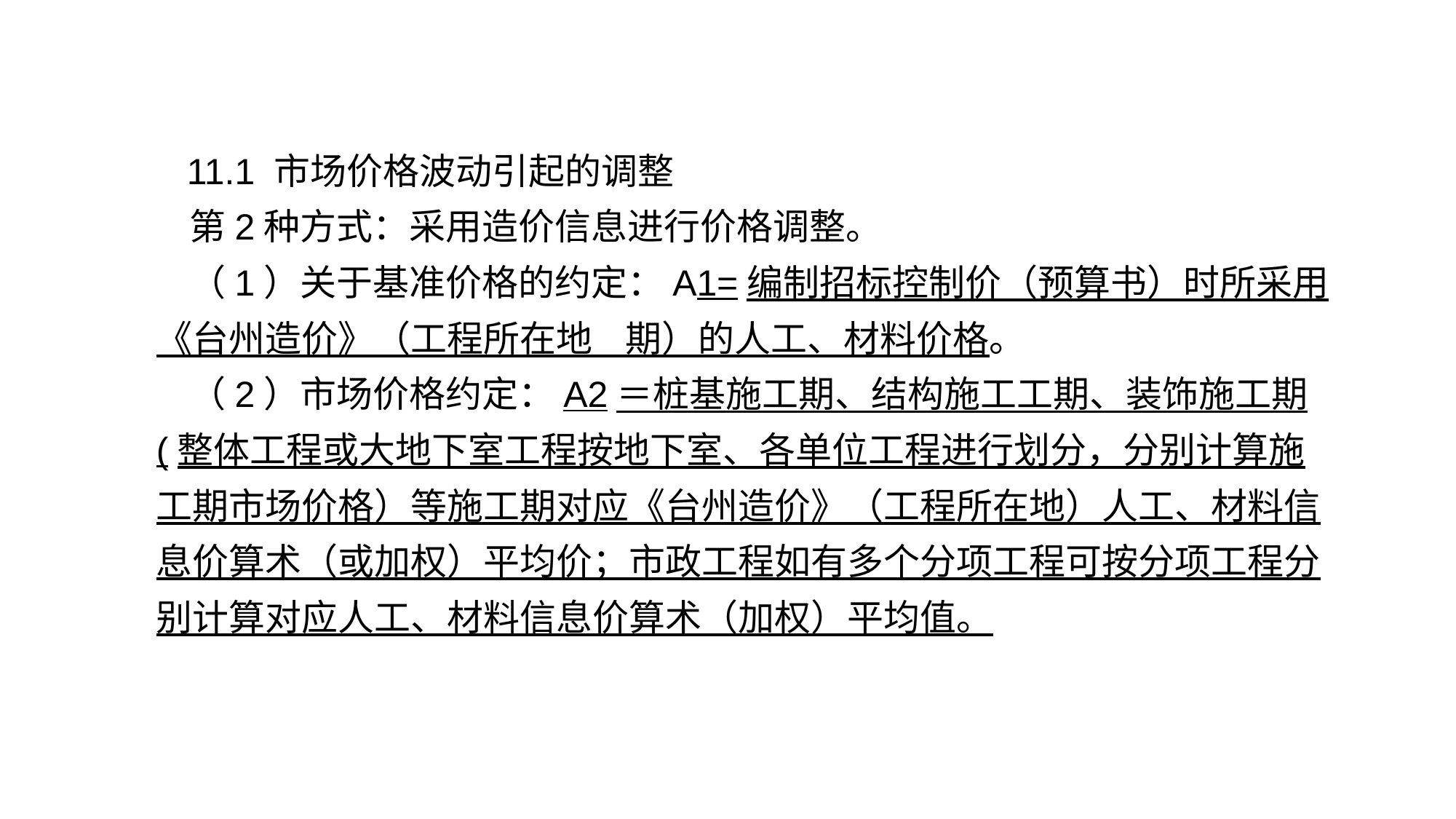

11.1 市场价格波动引起的调整
   第2种方式：采用造价信息进行价格调整。
   （1）关于基准价格的约定：A1=编制招标控制价（预算书）时所采用《台州造价》（工程所在地    期）的人工、材料价格。
   （2）市场价格约定：A2＝桩基施工期、结构施工工期、装饰施工期(整体工程或大地下室工程按地下室、各单位工程进行划分，分别计算施工期市场价格）等施工期对应《台州造价》（工程所在地）人工、材料信息价算术（或加权）平均价；市政工程如有多个分项工程可按分项工程分别计算对应人工、材料信息价算术（加权）平均值。